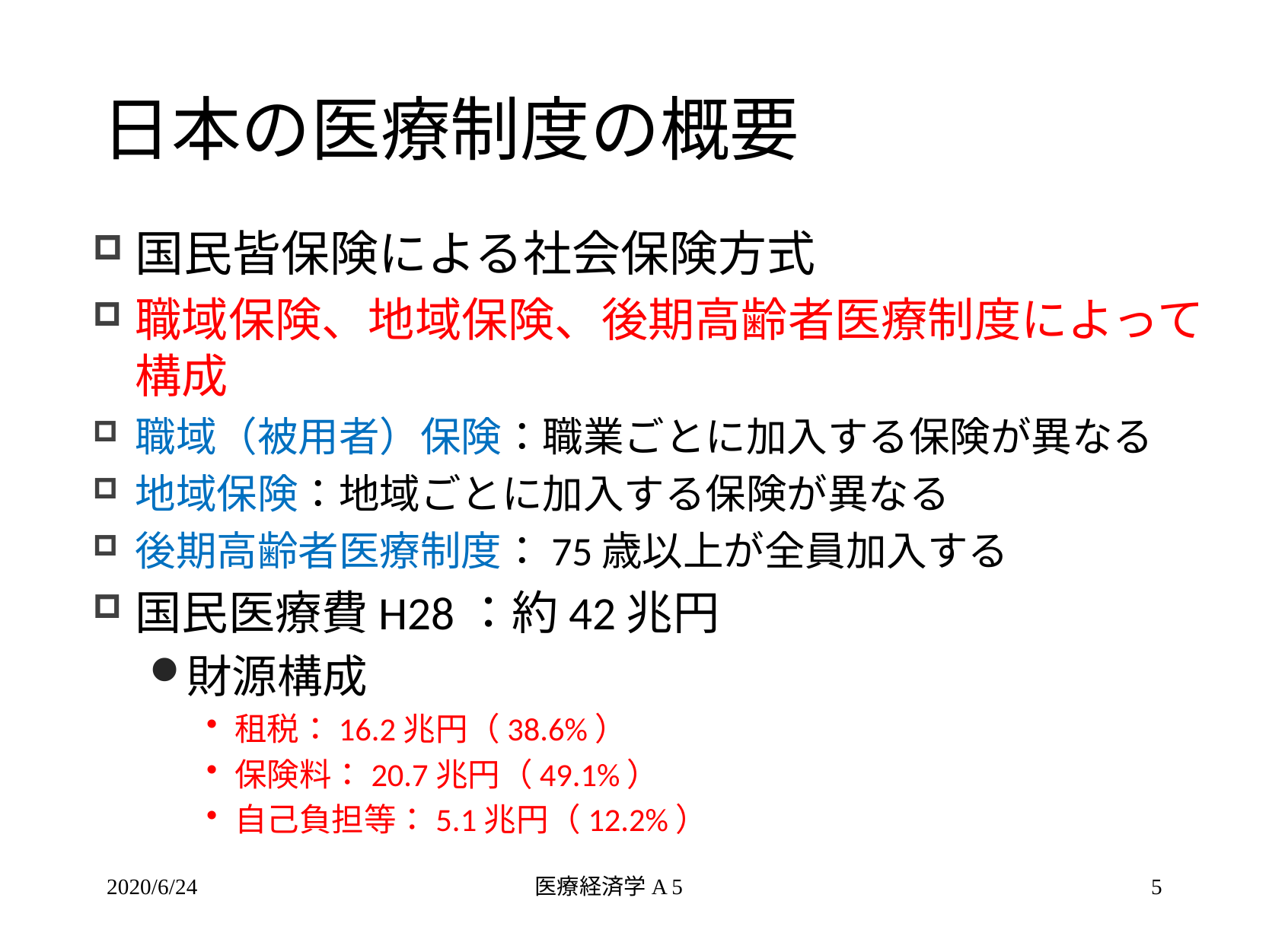

# 日本の医療制度の概要
国民皆保険による社会保険方式
職域保険、地域保険、後期高齢者医療制度によって構成
職域（被用者）保険：職業ごとに加入する保険が異なる
地域保険：地域ごとに加入する保険が異なる
後期高齢者医療制度：75歳以上が全員加入する
国民医療費H28：約42兆円
財源構成
租税：16.2兆円（38.6%）
保険料：20.7兆円（49.1%）
自己負担等：5.1兆円（12.2%）
2020/6/24
医療経済学A 5
5